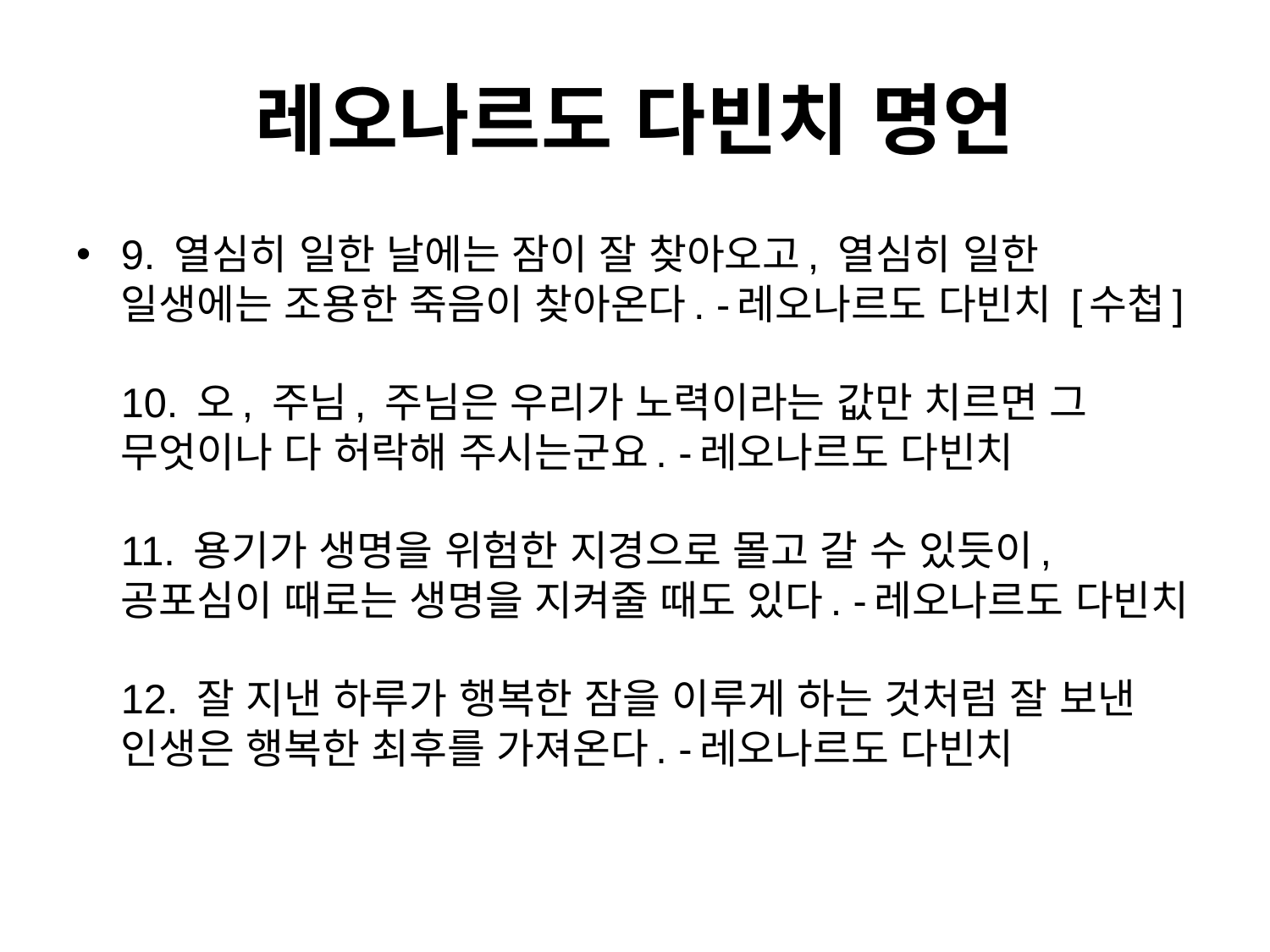

# 레오나르도 다빈치 명언
9. 열심히 일한 날에는 잠이 잘 찾아오고, 열심히 일한 일생에는 조용한 죽음이 찾아온다. -레오나르도 다빈치 [수첩]
10. 오, 주님, 주님은 우리가 노력이라는 값만 치르면 그 무엇이나 다 허락해 주시는군요. -레오나르도 다빈치
11. 용기가 생명을 위험한 지경으로 몰고 갈 수 있듯이, 공포심이 때로는 생명을 지켜줄 때도 있다. -레오나르도 다빈치
12. 잘 지낸 하루가 행복한 잠을 이루게 하는 것처럼 잘 보낸 인생은 행복한 최후를 가져온다. -레오나르도 다빈치